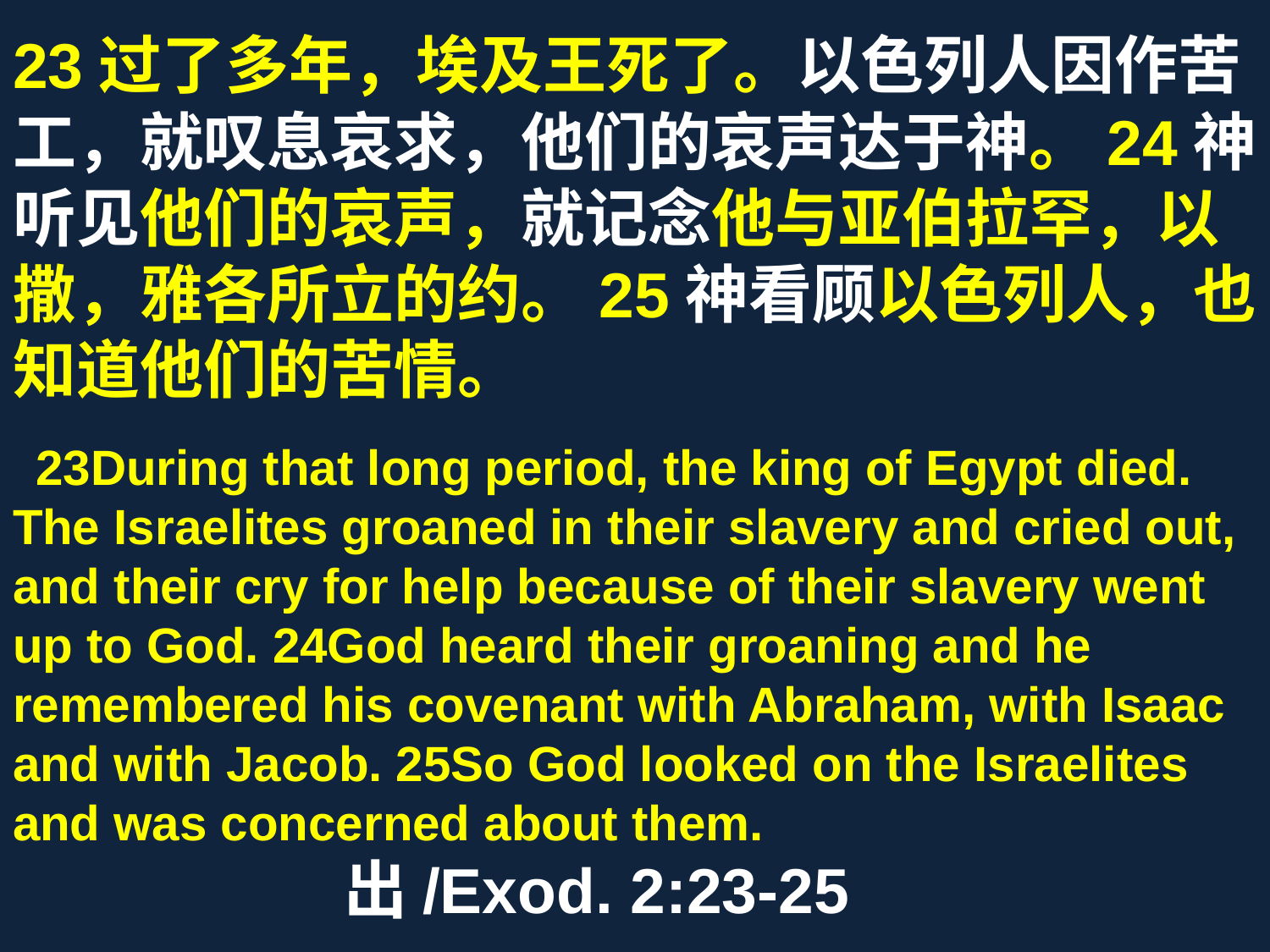

# 23过了多年，埃及王死了。以色列人因作苦工，就叹息哀求，他们的哀声达于神。24神听见他们的哀声，就记念他与亚伯拉罕，以撒，雅各所立的约。25神看顾以色列人，也知道他们的苦情。 23During that long period, the king of Egypt died. The Israelites groaned in their slavery and cried out, and their cry for help because of their slavery went up to God. 24God heard their groaning and he remembered his covenant with Abraham, with Isaac and with Jacob. 25So God looked on the Israelites and was concerned about them. 出/Exod. 2:23-25